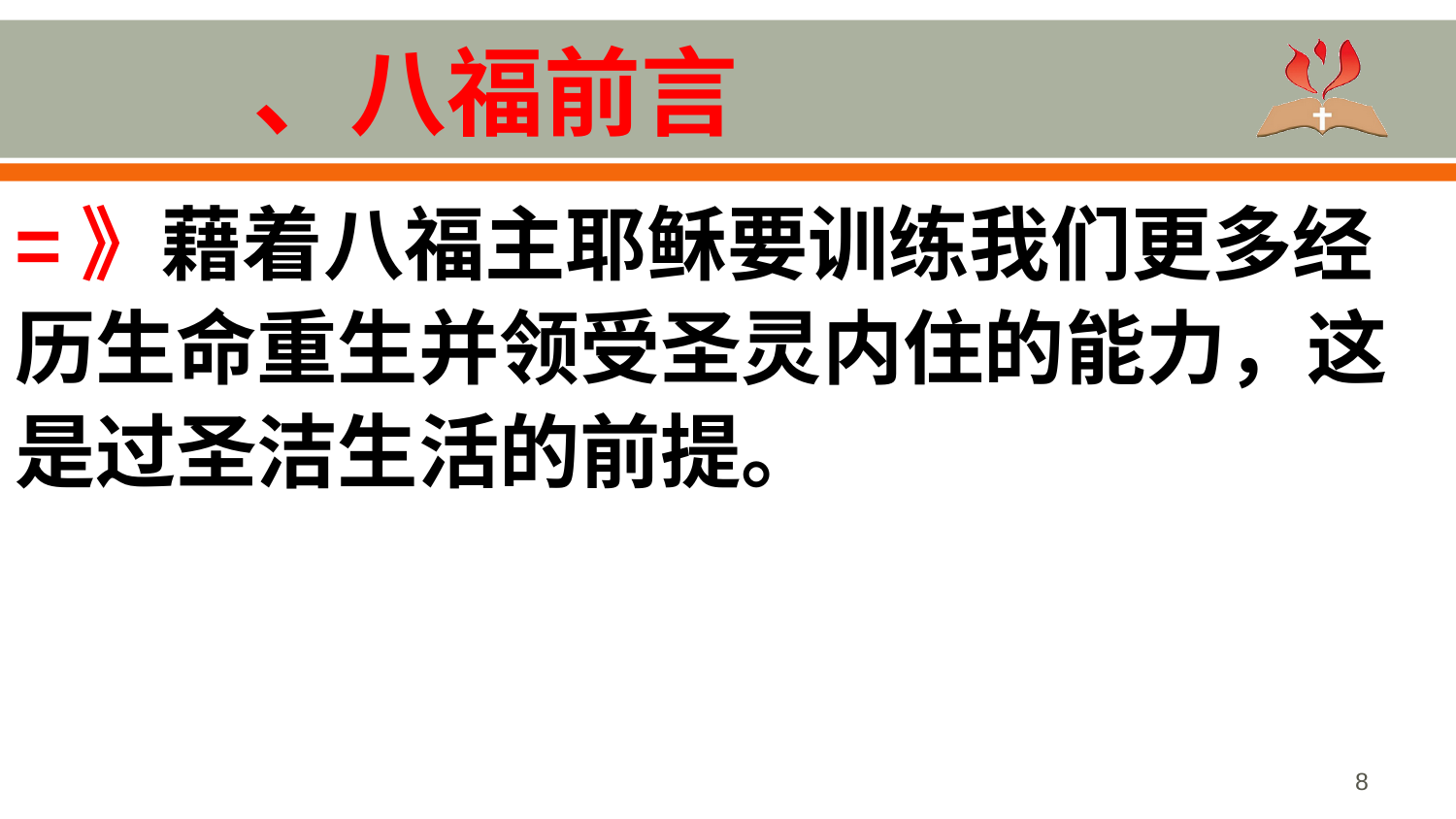

#
、八福前言
=》藉着八福主耶稣要训练我们更多经历生命重生并领受圣灵内住的能力，这是过圣洁生活的前提。
8